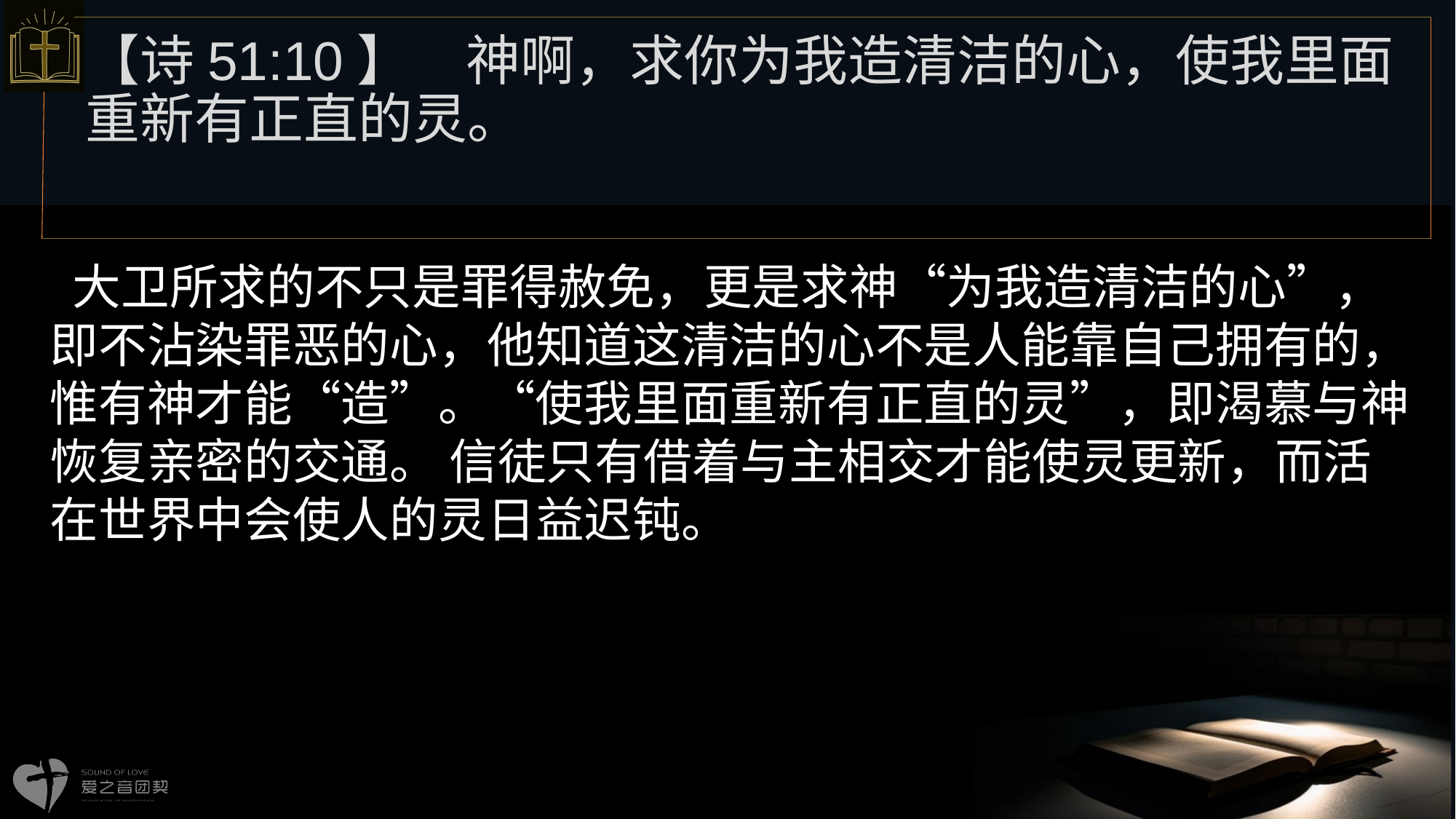

【诗51:10】　神啊，求你为我造清洁的心，使我里面重新有正直的灵。
# 大卫所求的不只是罪得赦免，更是求神“为我造清洁的心”，即不沾染罪恶的心，他知道这清洁的心不是人能靠自己拥有的，惟有神才能“造”。“使我里面重新有正直的灵”，即渴慕与神恢复亲密的交通。 信徒只有借着与主相交才能使灵更新，而活在世界中会使人的灵日益迟钝。